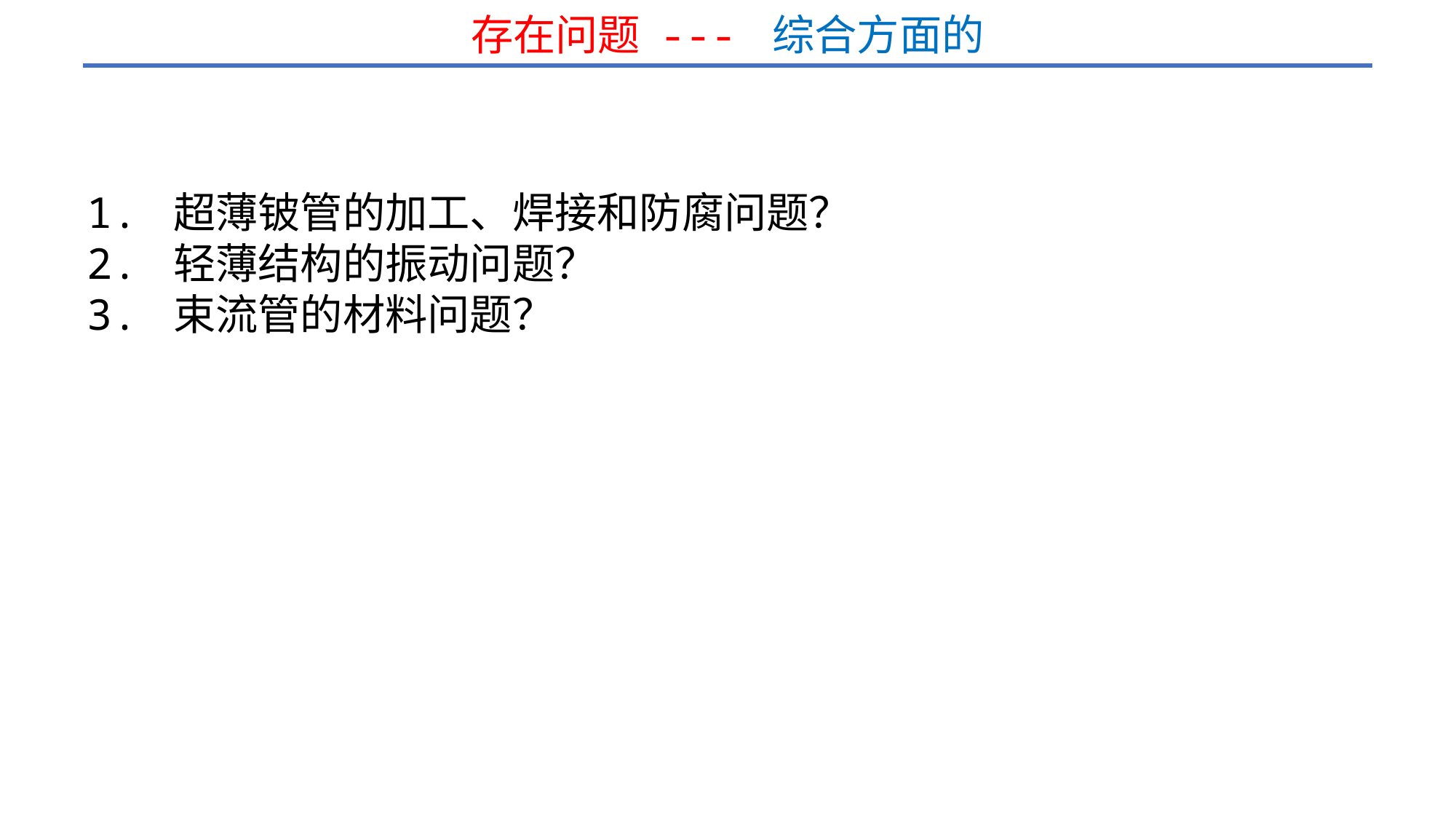

存在问题 --- 综合方面的
1. 超薄铍管的加工、焊接和防腐问题？
2. 轻薄结构的振动问题？
3. 束流管的材料问题？